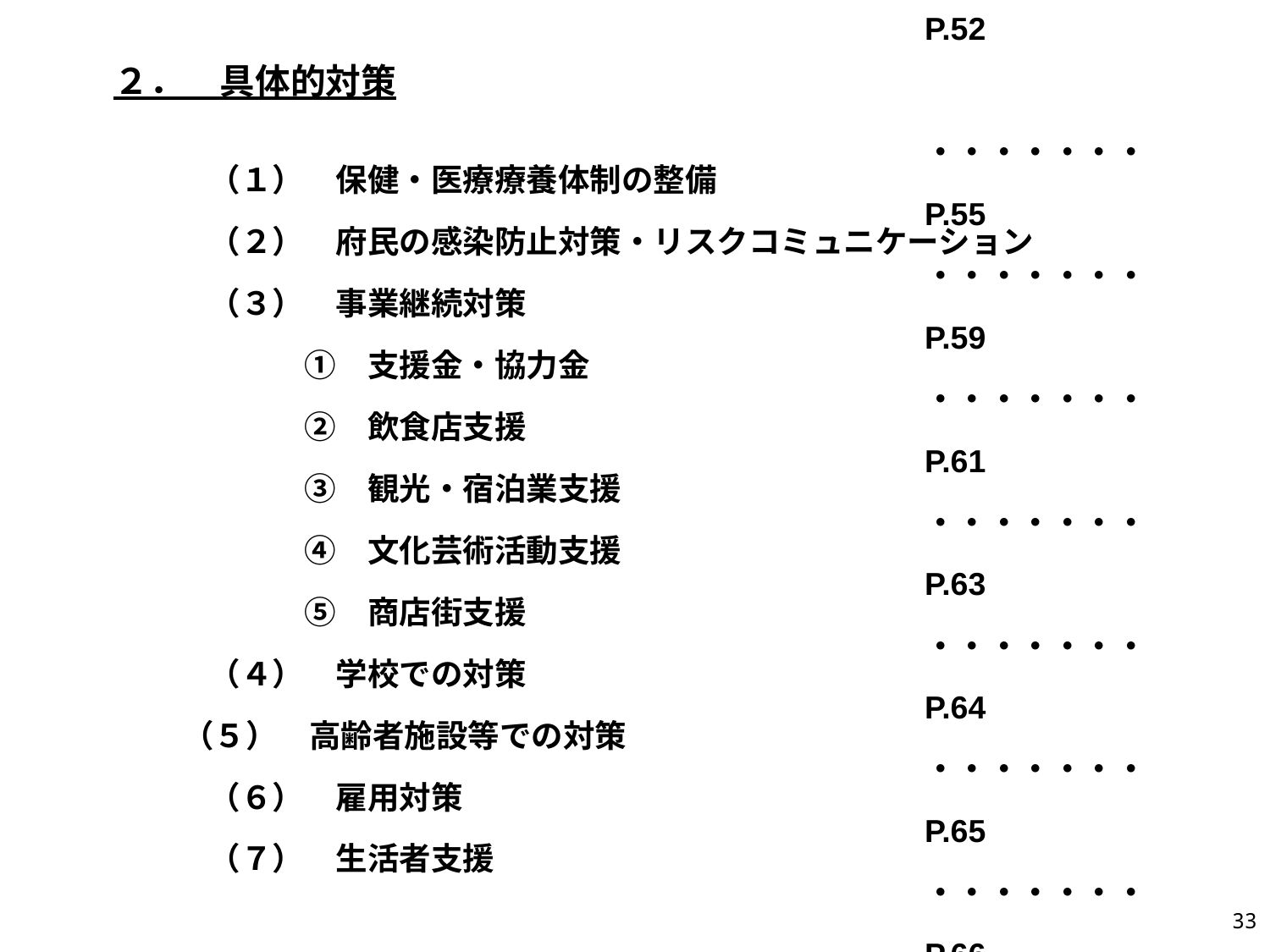

２．　具体的対策

　　　（１）　保健・医療療養体制の整備
　　　（２）　府民の感染防止対策・リスクコミュニケーション
　　　（３）　事業継続対策
　　　　　　①　支援金・協力金
　　　　　　②　飲食店支援
　　　　　　③　観光・宿泊業支援
　　　　　　④　文化芸術活動支援
　　　　　　⑤　商店街支援
　　　（４）　学校での対策
    　（５）　高齢者施設等での対策
　　　（６）　雇用対策
　　　（７）　生活者支援
・・・・・・・P.33
・・・・・・・P.52

・・・・・・・P.55
・・・・・・・P.59
・・・・・・・P.61
・・・・・・・P.63
・・・・・・・P.64
・・・・・・・P.65
・・・・・・・P.66
・・・・・・・P.68
・・・・・・・P.70

33